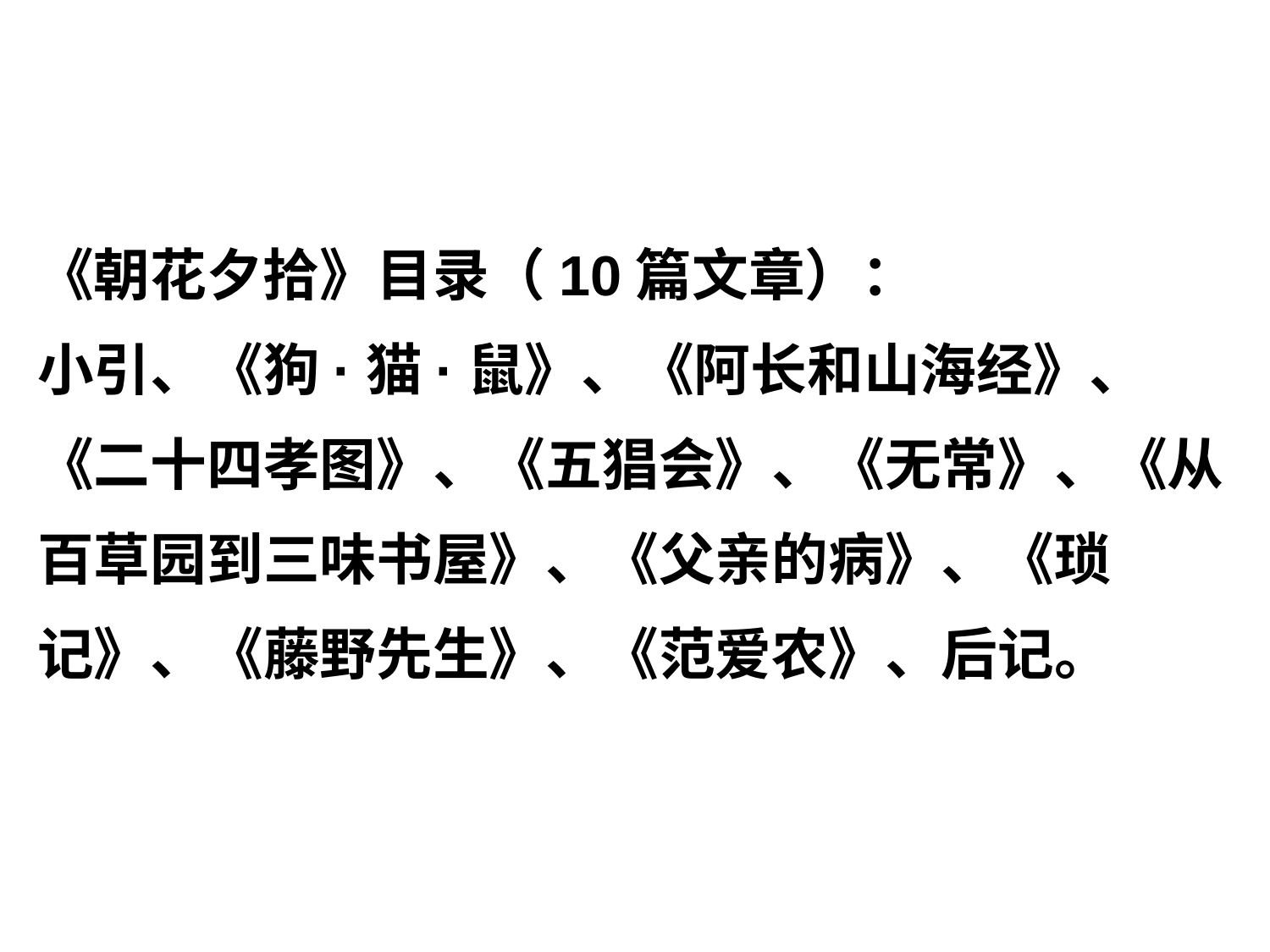

《朝花夕拾》目录（10篇文章）：
小引、《狗·猫·鼠》、《阿长和山海经》、《二十四孝图》、《五猖会》、《无常》、《从百草园到三味书屋》、《父亲的病》、《琐记》、《藤野先生》、《范爱农》、后记。